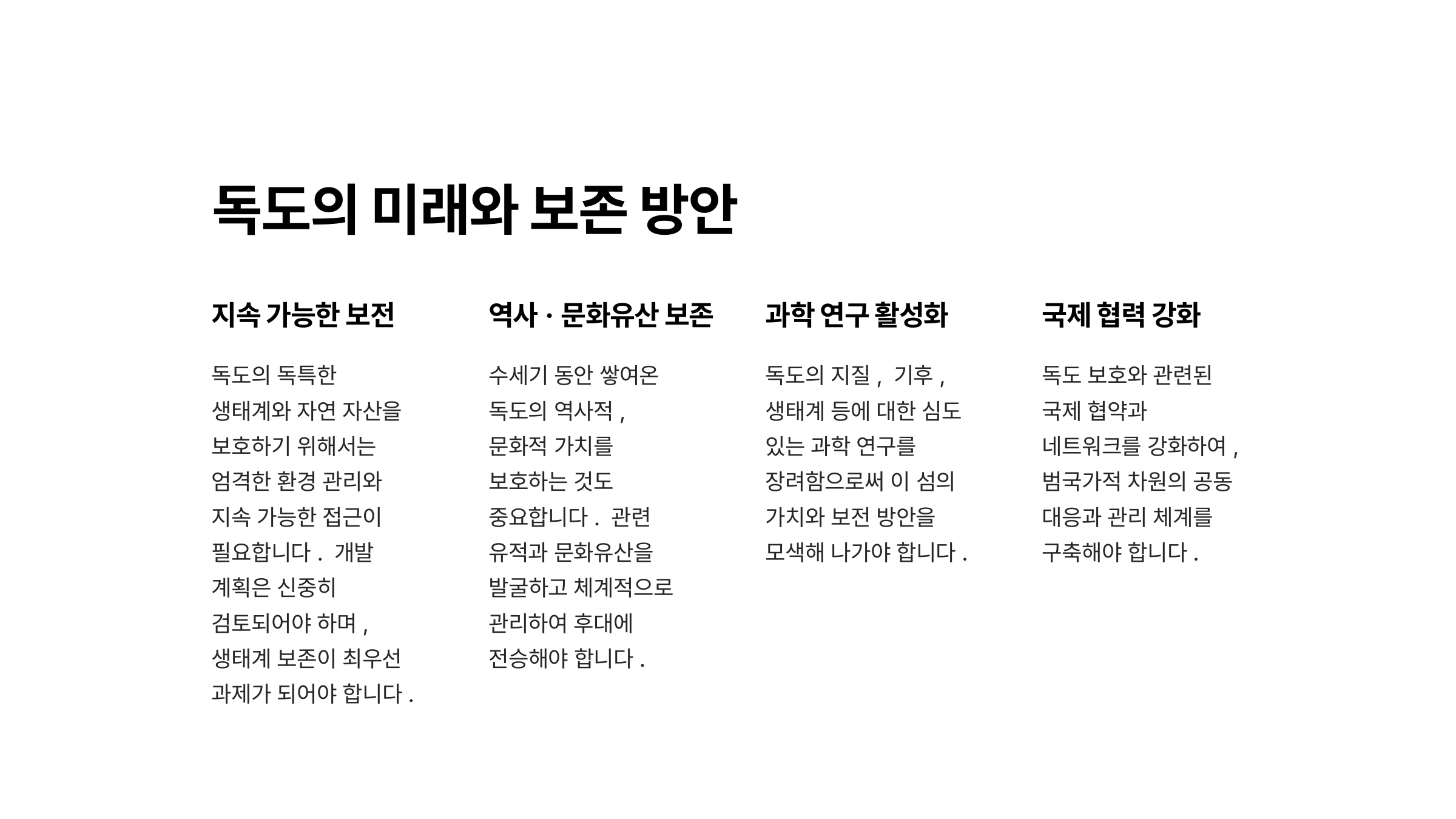

독도의 미래와 보존 방안
지속 가능한 보전
역사·문화유산 보존
과학 연구 활성화
국제 협력 강화
독도의 독특한 생태계와 자연 자산을 보호하기 위해서는 엄격한 환경 관리와 지속 가능한 접근이 필요합니다. 개발 계획은 신중히 검토되어야 하며, 생태계 보존이 최우선 과제가 되어야 합니다.
수세기 동안 쌓여온 독도의 역사적, 문화적 가치를 보호하는 것도 중요합니다. 관련 유적과 문화유산을 발굴하고 체계적으로 관리하여 후대에 전승해야 합니다.
독도의 지질, 기후, 생태계 등에 대한 심도 있는 과학 연구를 장려함으로써 이 섬의 가치와 보전 방안을 모색해 나가야 합니다.
독도 보호와 관련된 국제 협약과 네트워크를 강화하여, 범국가적 차원의 공동 대응과 관리 체계를 구축해야 합니다.